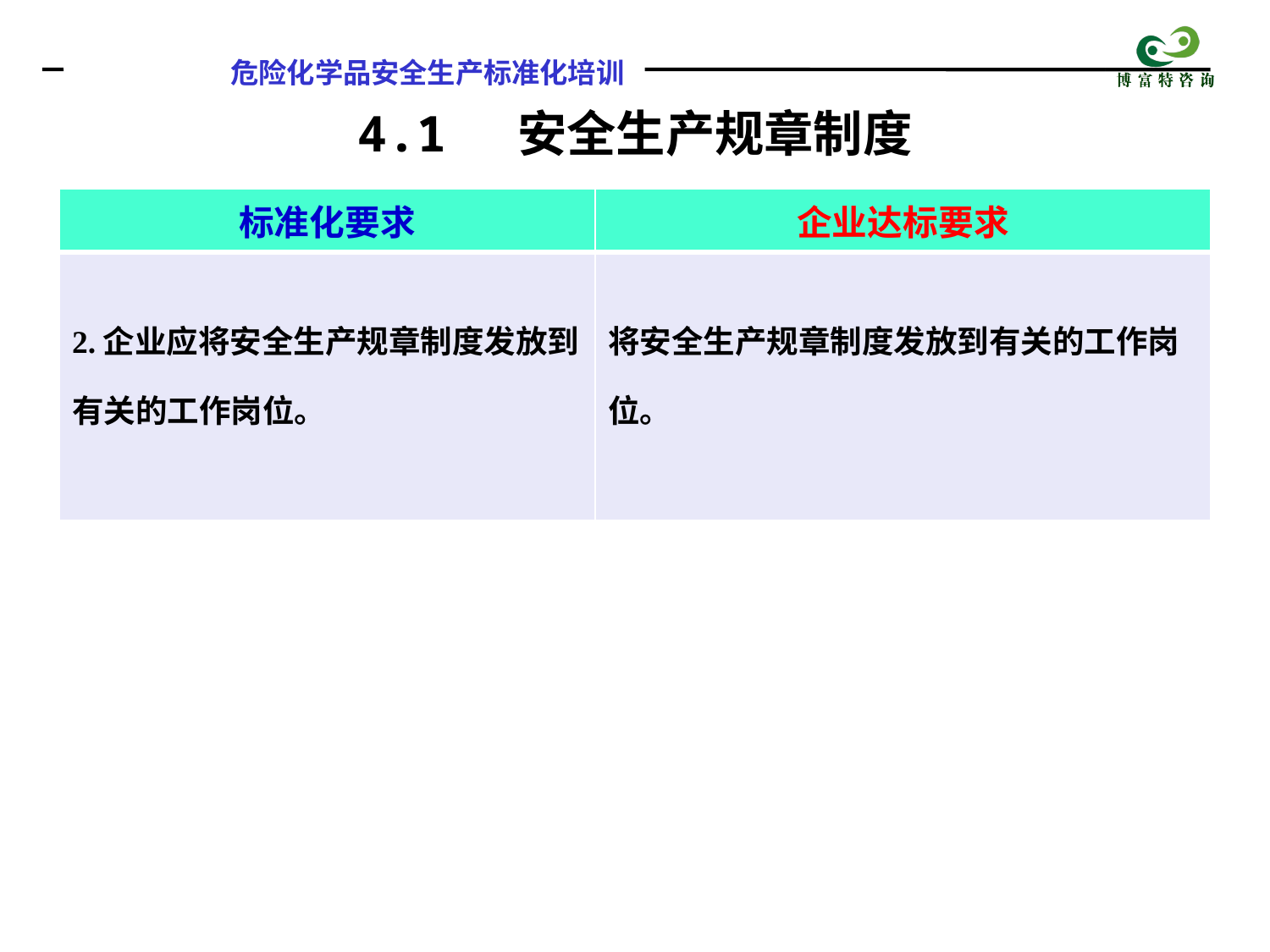

4.1  安全生产规章制度
| 标准化要求 | 企业达标要求 |
| --- | --- |
| 2.企业应将安全生产规章制度发放到有关的工作岗位。 | 将安全生产规章制度发放到有关的工作岗位。 |